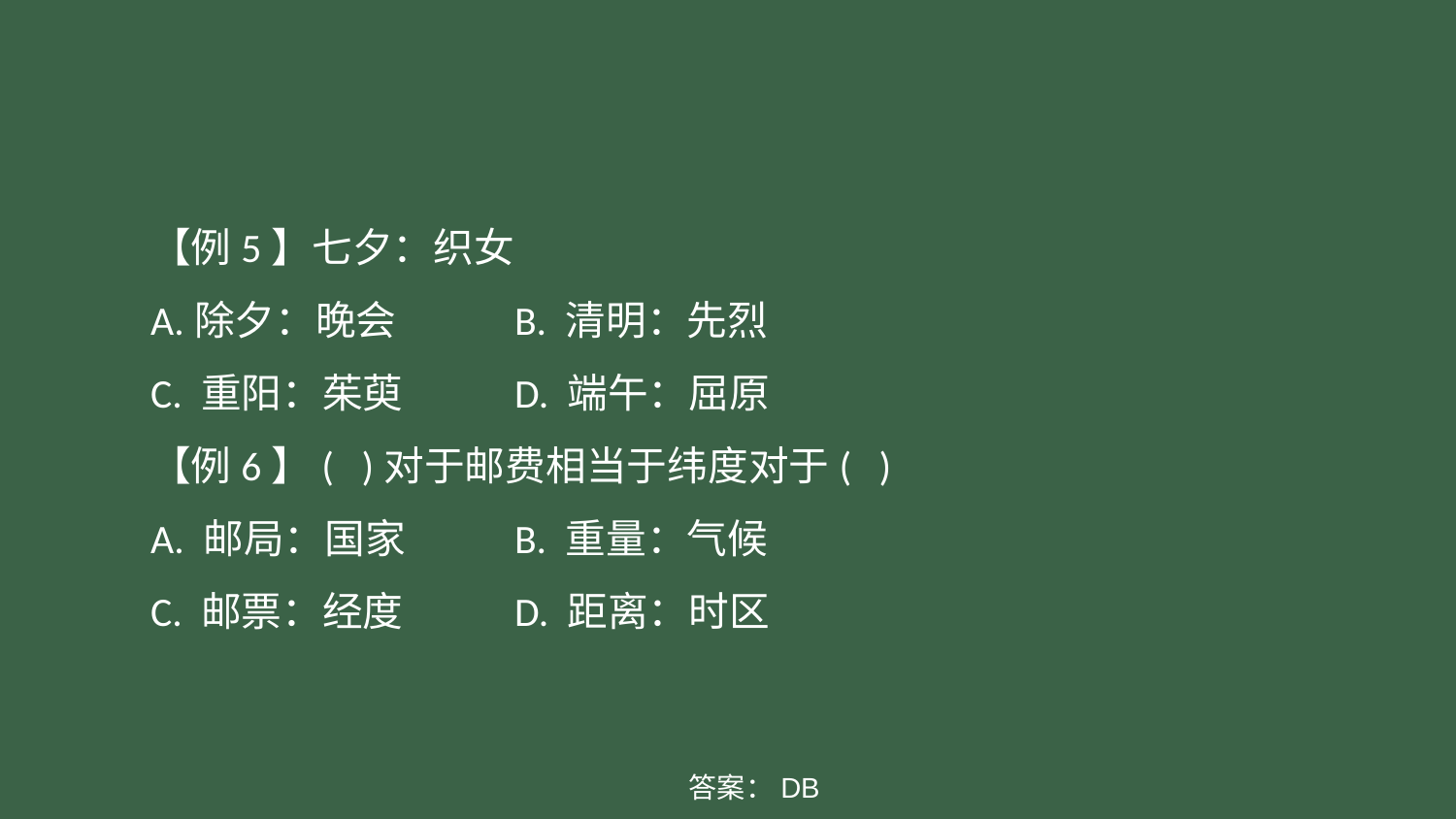

#

【例5】七夕：织女
A.除夕：晚会	B. 清明：先烈
C. 重阳：茱萸	D. 端午：屈原
【例6】(   )对于邮费相当于纬度对于(   )
A. 邮局：国家	B. 重量：气候
C. 邮票：经度	D. 距离：时区
答案：DB